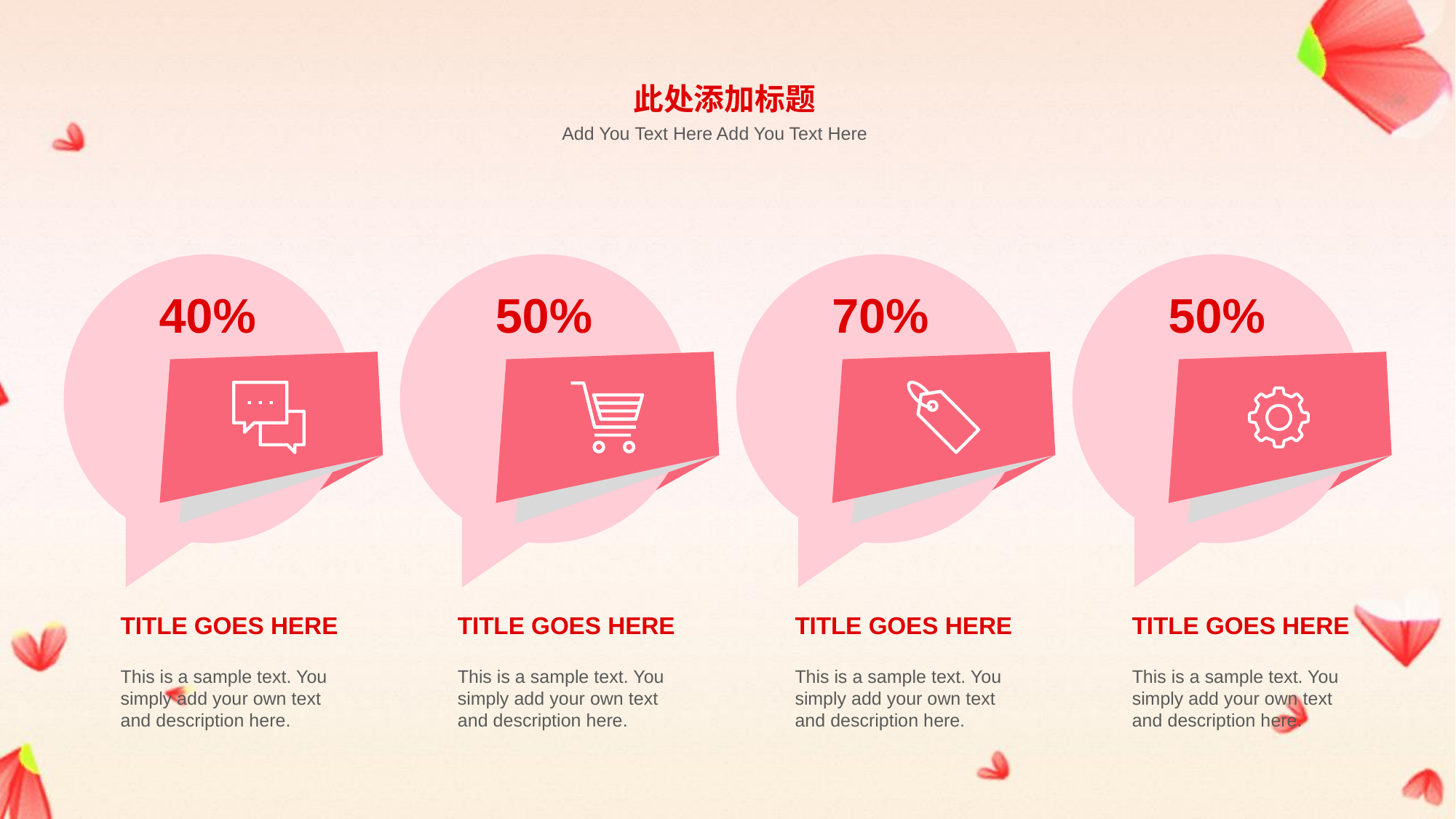

此处添加标题
Add You Text Here Add You Text Here

40%
50%
70%
50%

TITLE GOES HERE
This is a sample text. You simply add your own text and description here.
TITLE GOES HERE
This is a sample text. You simply add your own text and description here.
TITLE GOES HERE
This is a sample text. You simply add your own text and description here.
TITLE GOES HERE
This is a sample text. You simply add your own text and description here.